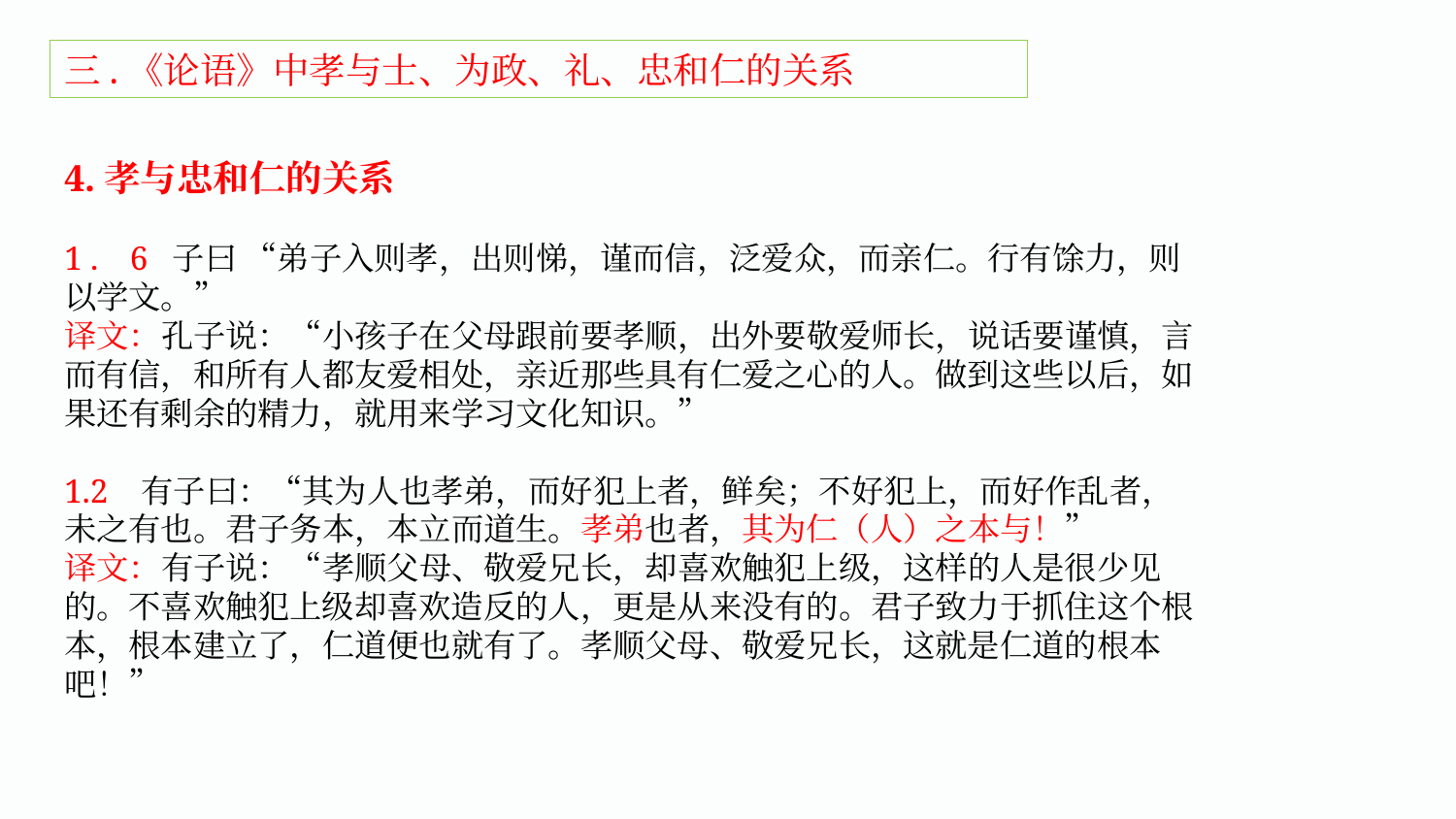

三.《论语》中孝与士、为政、礼、忠和仁的关系
4.孝与忠和仁的关系

1．6  子曰 “弟子入则孝，出则悌，谨而信，泛爱众，而亲仁。行有馀力，则以学文。”
译文：孔子说：“小孩子在父母跟前要孝顺，出外要敬爱师长，说话要谨慎，言而有信，和所有人都友爱相处，亲近那些具有仁爱之心的人。做到这些以后，如果还有剩余的精力，就用来学习文化知识。”

1.2   有子曰：“其为人也孝弟，而好犯上者，鲜矣；不好犯上，而好作乱者，未之有也。君子务本，本立而道生。孝弟也者，其为仁（人）之本与！”
译文：有子说：“孝顺父母、敬爱兄长，却喜欢触犯上级，这样的人是很少见的。不喜欢触犯上级却喜欢造反的人，更是从来没有的。君子致力于抓住这个根本，根本建立了，仁道便也就有了。孝顺父母、敬爱兄长，这就是仁道的根本吧！”